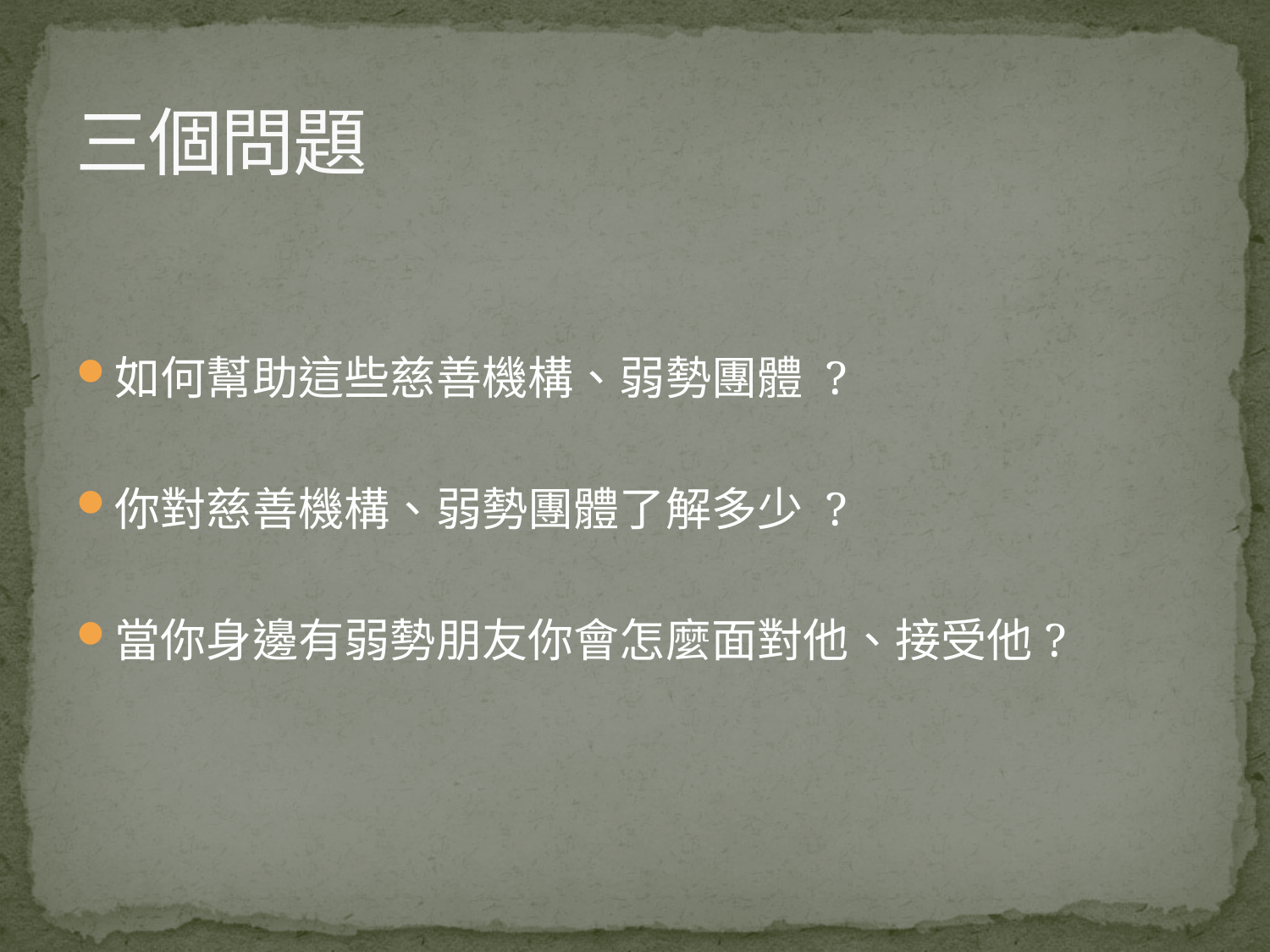

# 三個問題

如何幫助這些慈善機構、弱勢團體 ?

你對慈善機構、弱勢團體了解多少 ?

當你身邊有弱勢朋友你會怎麼面對他、接受他?